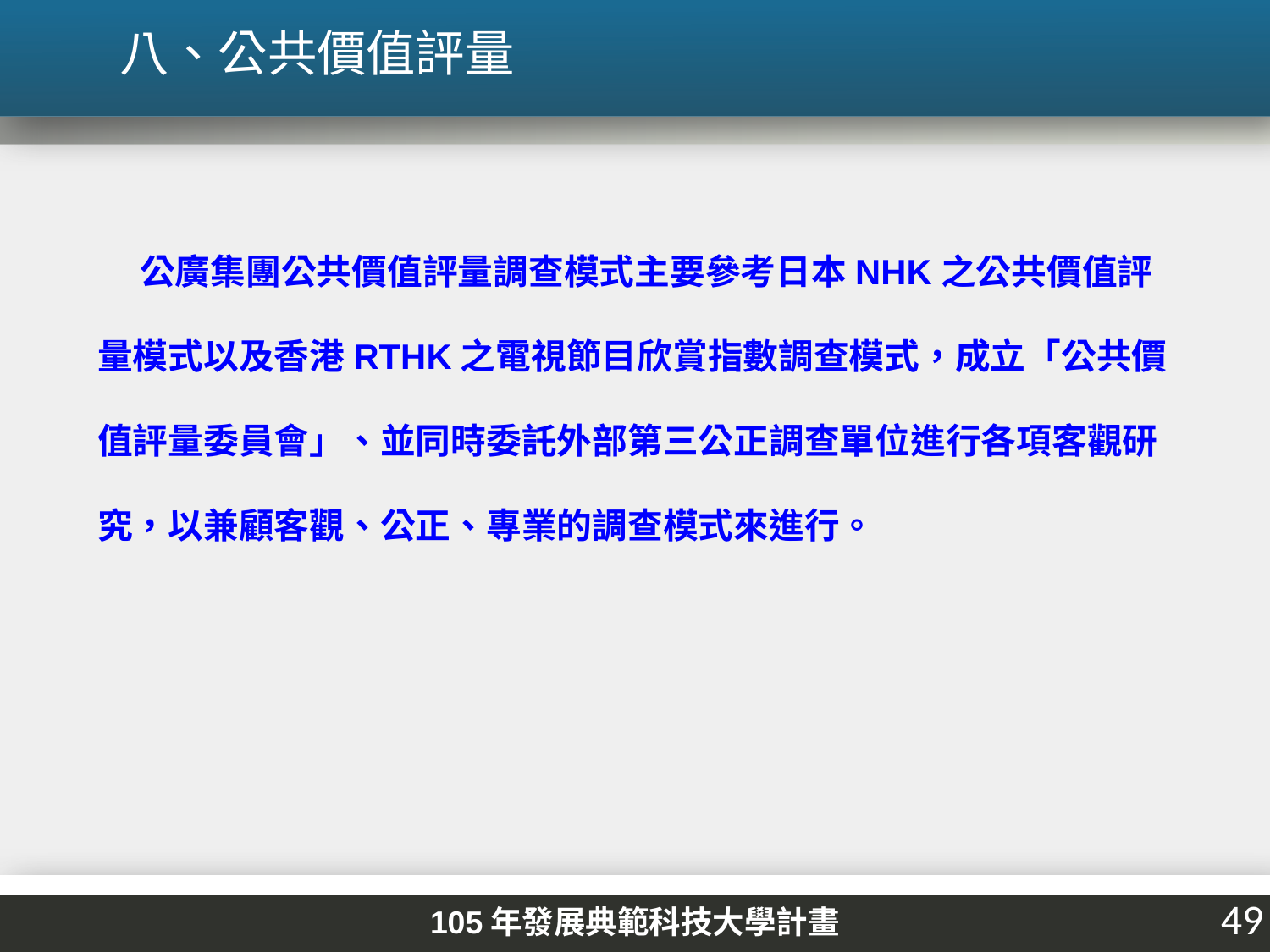

八、公共價值評量

公廣集團公共價值評量調查模式主要參考日本NHK之公共價值評量模式以及香港RTHK之電視節目欣賞指數調查模式，成立「公共價值評量委員會」、並同時委託外部第三公正調查單位進行各項客觀研究，以兼顧客觀、公正、專業的調查模式來進行。